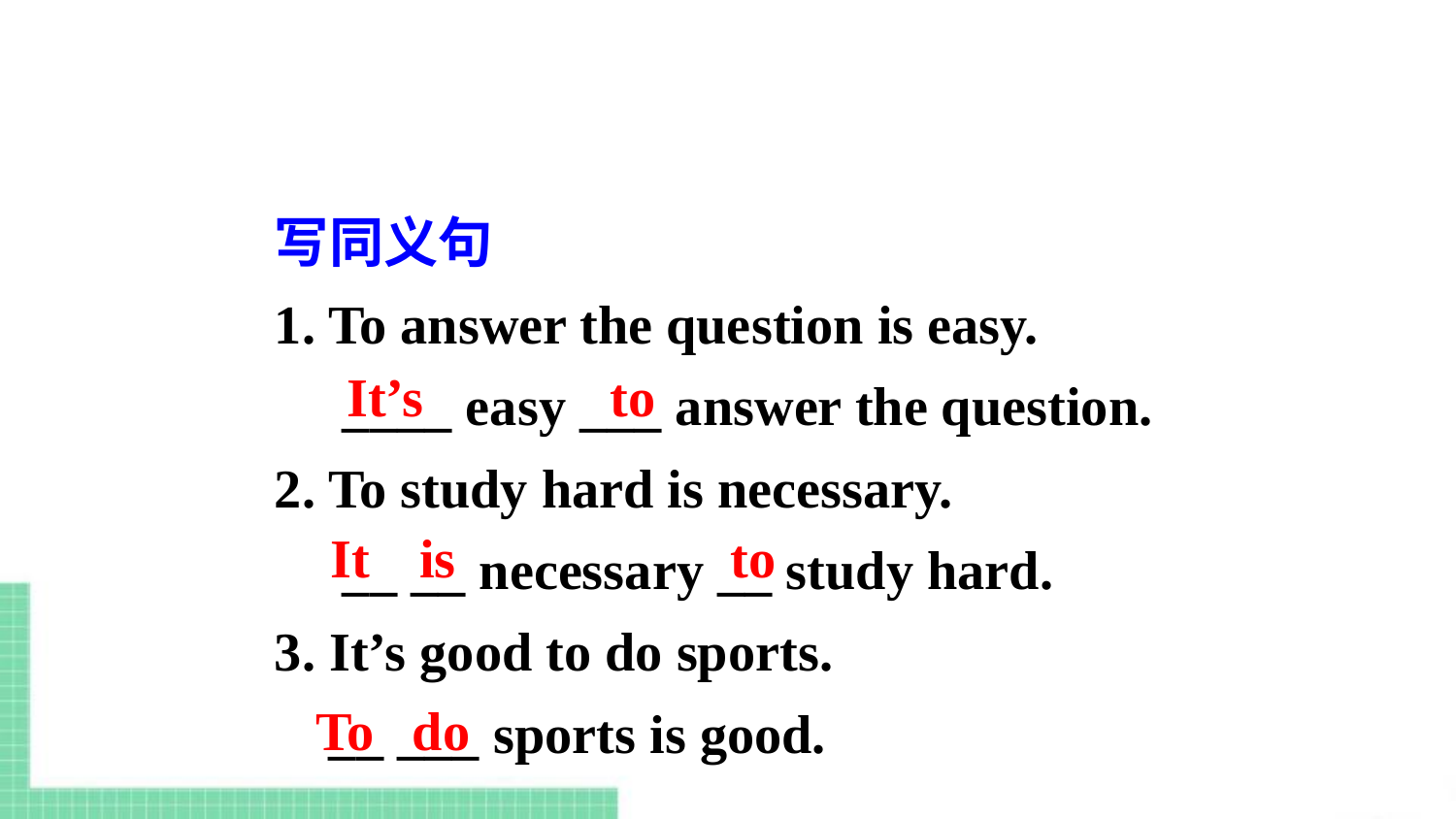

写同义句
1. To answer the question is easy.
     ____ easy ___ answer the question.
2. To study hard is necessary.
     __ __ necessary __ study hard.
3. It’s good to do sports.
    __ ___ sports is good.
It’s
to
It
is
to
To
do